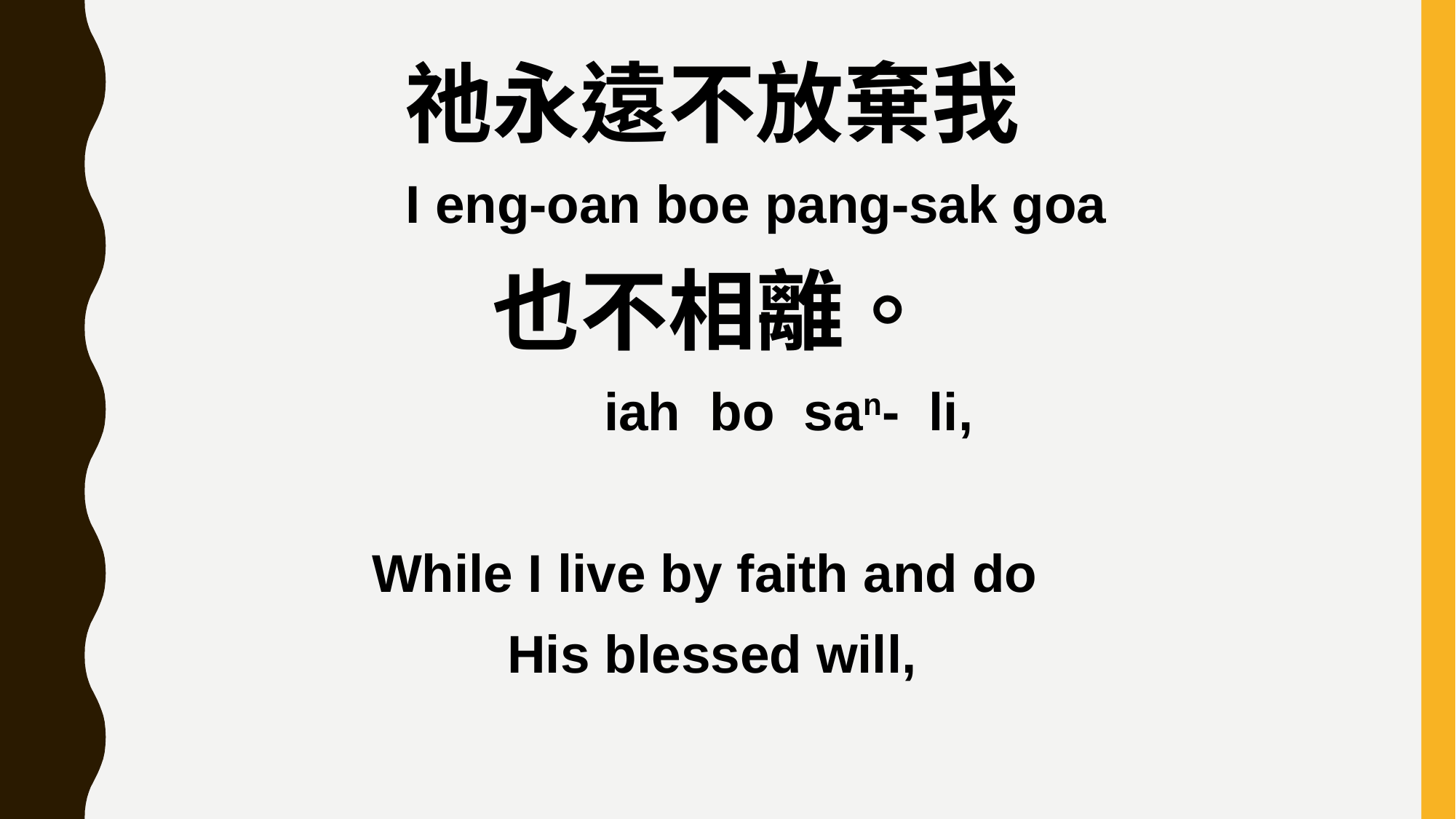

祂永遠不放棄我
       I eng-oan boe pang-sak goa
也不相離。
                              iah  bo  san-  li,

While I live by faith and do
His blessed will,